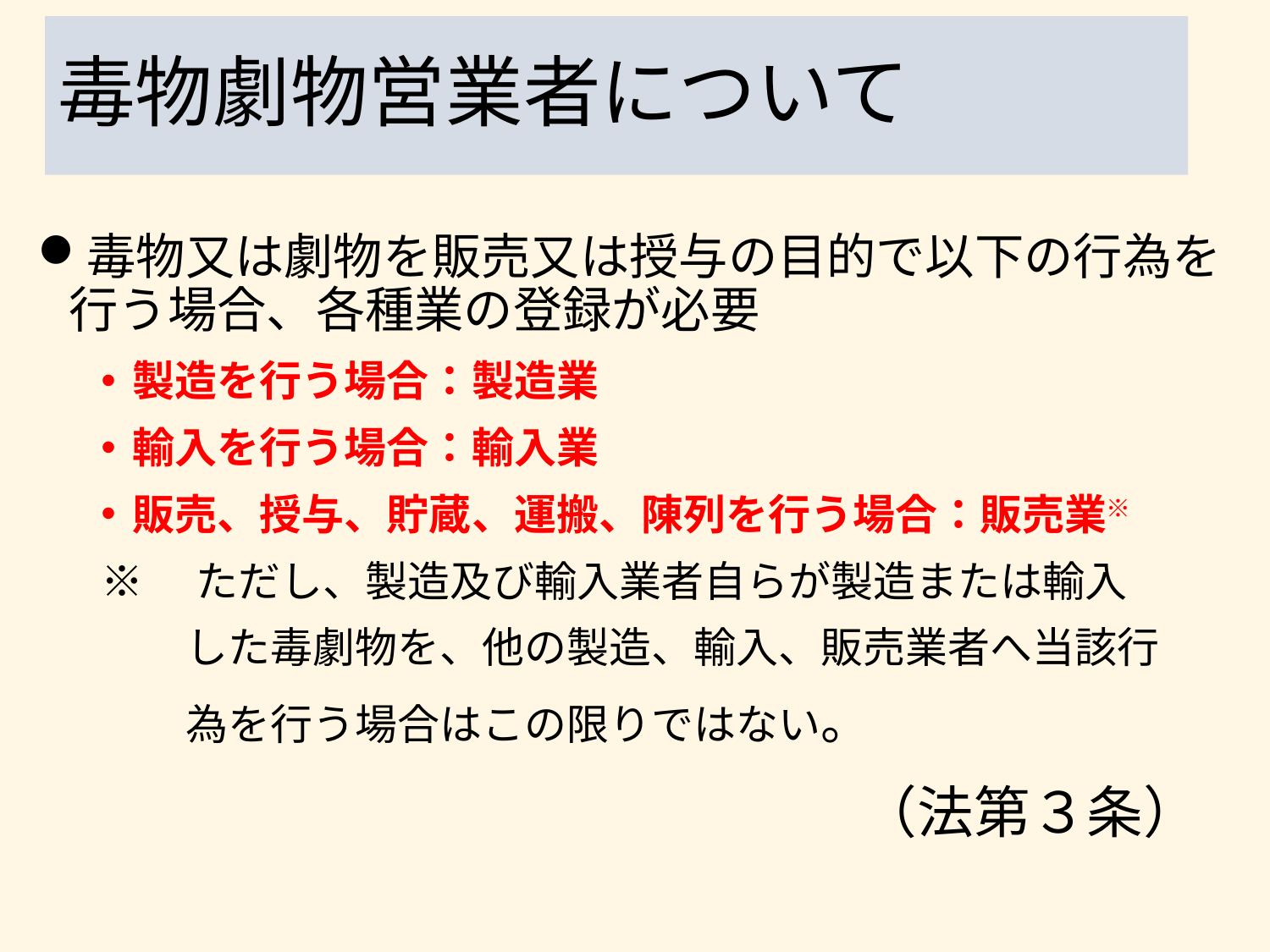

# 毒物劇物営業者について
毒物又は劇物を販売又は授与の目的で以下の行為を行う場合、各種業の登録が必要
製造を行う場合：製造業
輸入を行う場合：輸入業
販売、授与、貯蔵、運搬、陳列を行う場合：販売業※
※　ただし、製造及び輸入業者自らが製造または輸入
　　した毒劇物を、他の製造、輸入、販売業者へ当該行
　　為を行う場合はこの限りではない。

（法第３条）